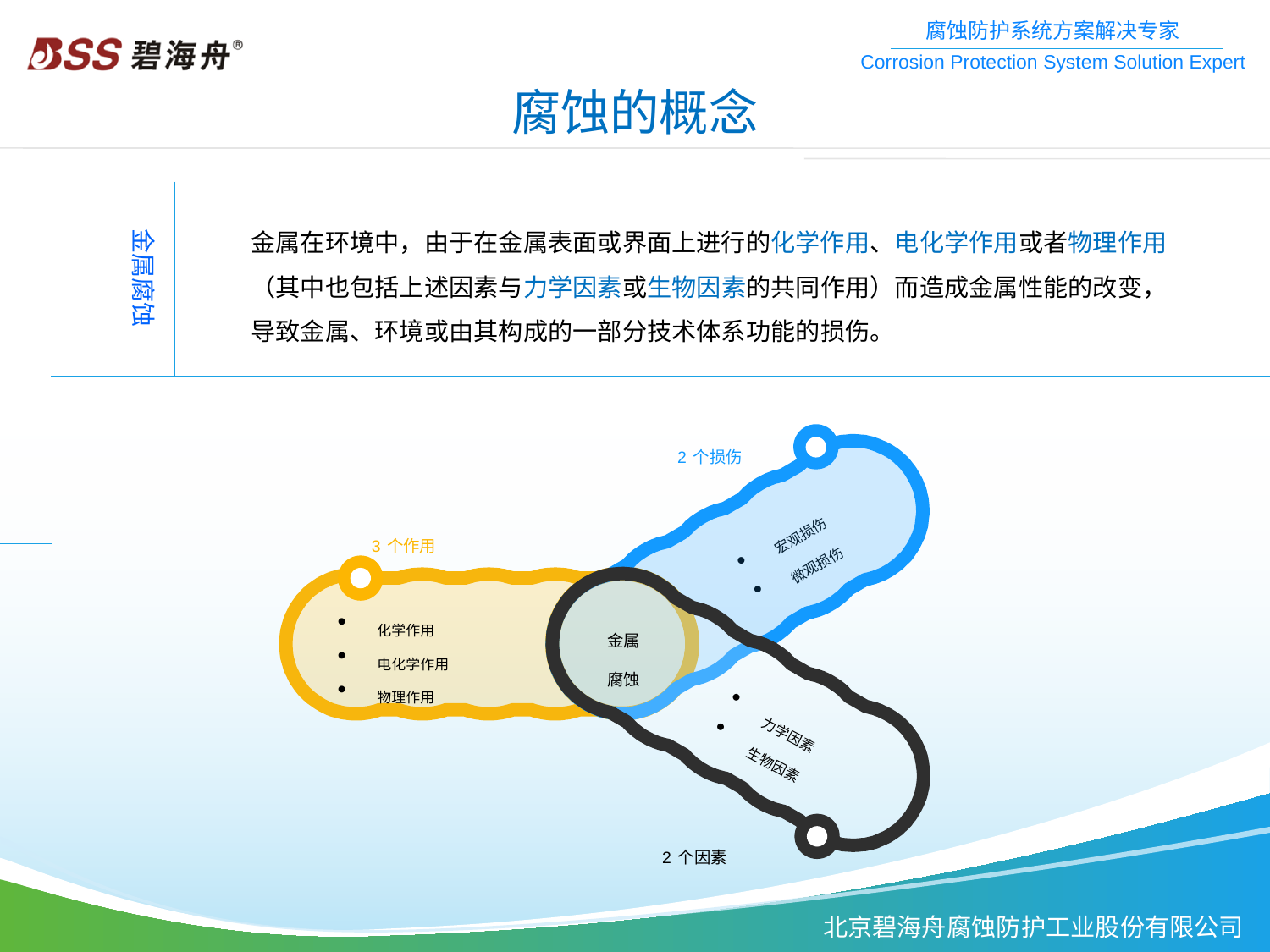

# 腐蚀的概念
金属在环境中，由于在金属表面或界面上进行的化学作用、电化学作用或者物理作用（其中也包括上述因素与力学因素或生物因素的共同作用）而造成金属性能的改变，导致金属、环境或由其构成的一部分技术体系功能的损伤。
金属腐蚀
2个损伤

3个作用

化学作用
电化学作用
物理作用
金属
腐蚀

力学因素
生物因素

2个因素
宏观损伤
微观损伤